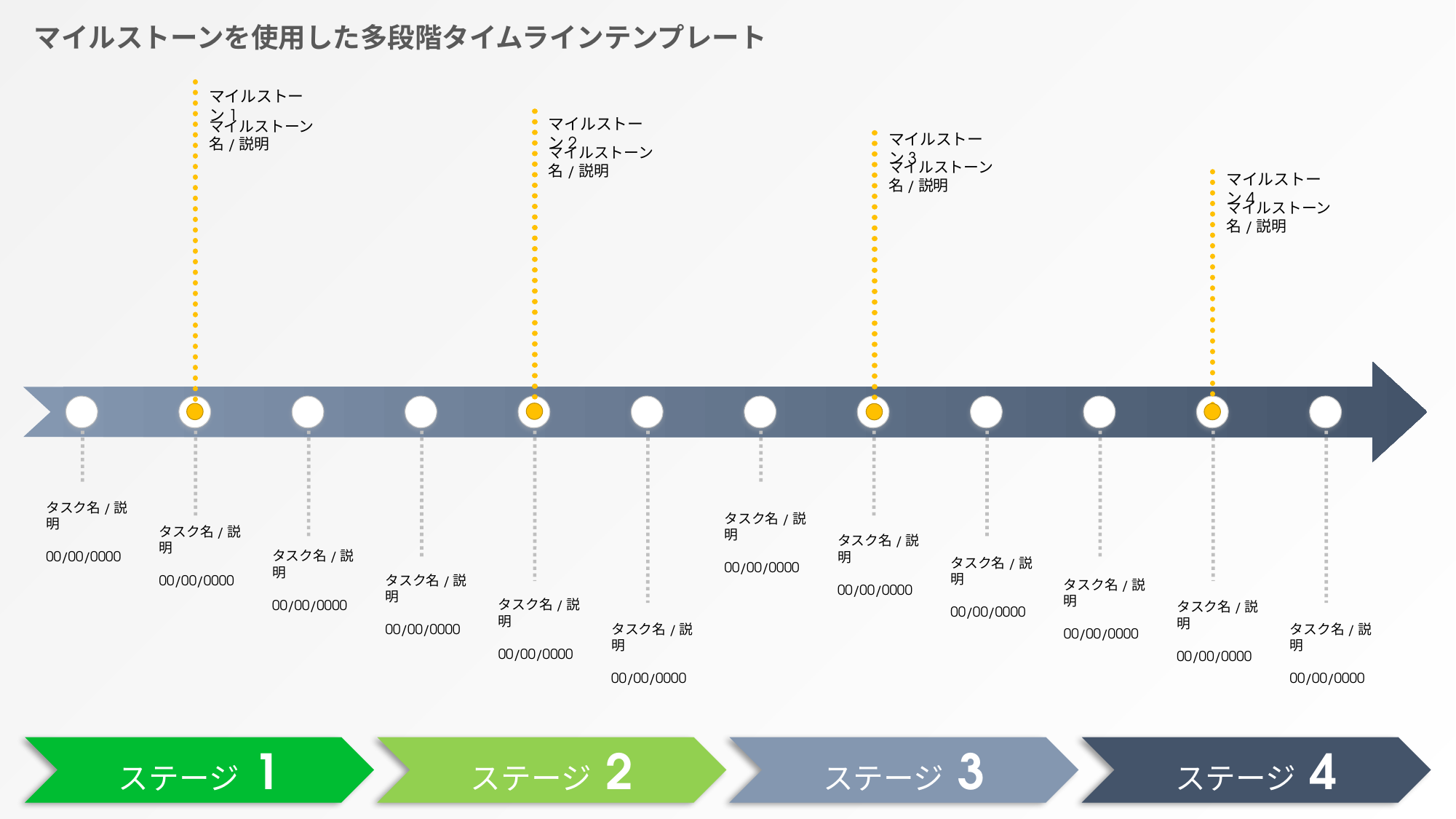

マイルストーンを使用した多段階タイムラインテンプレート
マイルストーン1

マイルストーン名/説明
マイルストーン2

マイルストーン名/説明
マイルストーン3

マイルストーン名/説明
マイルストーン4

マイルストーン名/説明

タスク名/説明

00/00/0000
タスク名/説明

00/00/0000

タスク名/説明

00/00/0000

タスク名/説明

00/00/0000

タスク名/説明

00/00/0000

タスク名/説明

00/00/0000

タスク名/説明

00/00/0000

タスク名/説明

00/00/0000

タスク名/説明

00/00/0000

タスク名/説明

00/00/0000

タスク名/説明

00/00/0000

タスク名/説明

00/00/0000

ステージ 1
ステージ 2
ステージ 3
ステージ 4